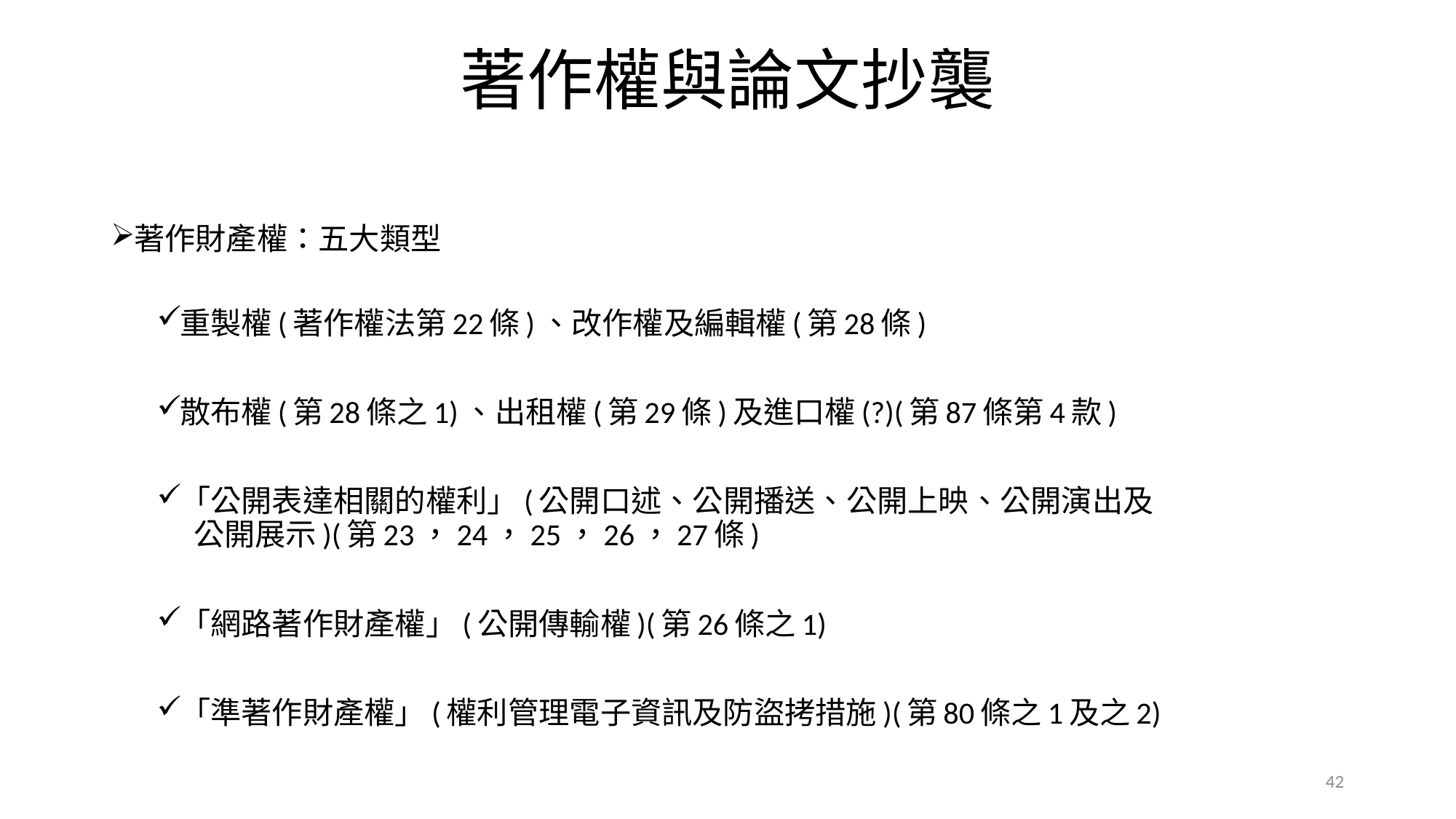

# 著作權與論文抄襲
著作財產權：五大類型

重製權(著作權法第22條)、改作權及編輯權(第28條)

散布權(第28條之1)、出租權(第29條)及進口權(?)(第87條第4款)

「公開表達相關的權利」(公開口述、公開播送、公開上映、公開演出及
  公開展示)(第23，24，25，26，27條)

「網路著作財產權」(公開傳輸權)(第26條之1)

「準著作財產權」(權利管理電子資訊及防盜拷措施)(第80條之1及之2)

42